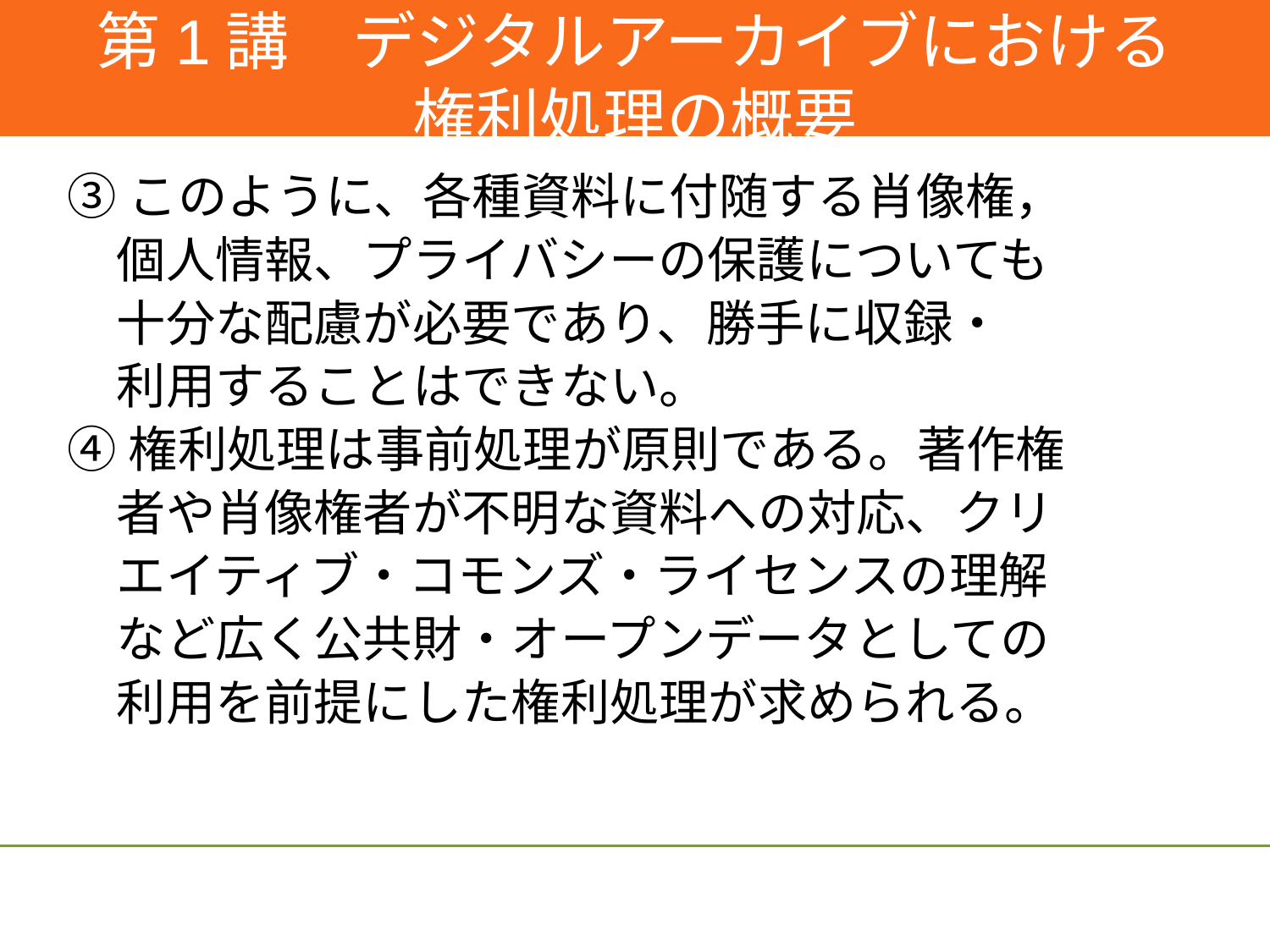

#
第1講　デジタルアーカイブにおける
権利処理の概要
③このように、各種資料に付随する肖像権，
　個人情報、プライバシーの保護についても
　十分な配慮が必要であり、勝手に収録・
　利用することはできない。
④権利処理は事前処理が原則である。著作権
　者や肖像権者が不明な資料への対応、クリ
　エイティブ・コモンズ・ライセンスの理解
　など広く公共財・オープンデータとしての
　利用を前提にした権利処理が求められる。